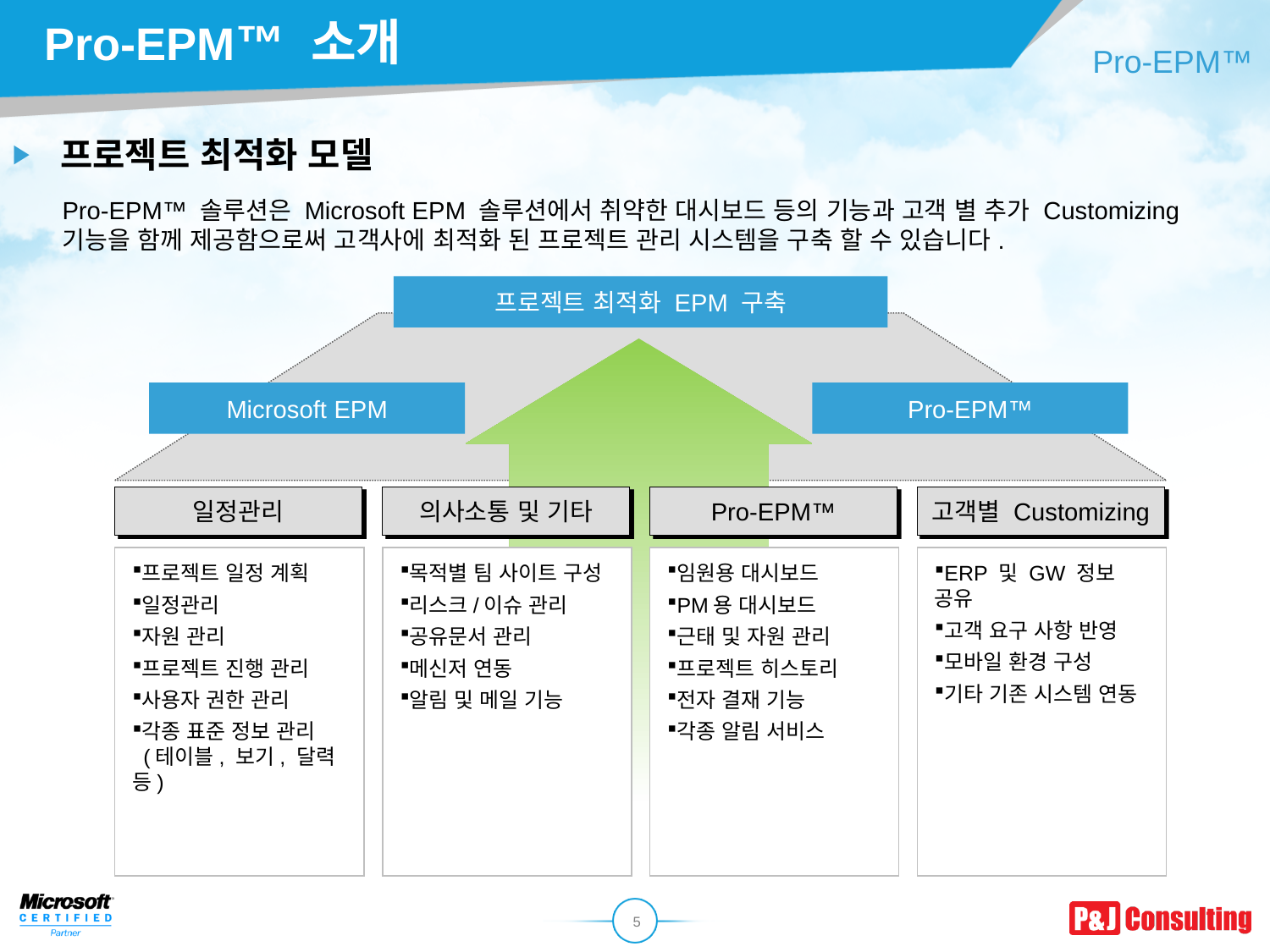

Pro-EPM™ 소개
Pro-EPM™
# 프로젝트 최적화 모델
Pro-EPM™ 솔루션은 Microsoft EPM 솔루션에서 취약한 대시보드 등의 기능과 고객 별 추가 Customizing 기능을 함께 제공함으로써 고객사에 최적화 된 프로젝트 관리 시스템을 구축 할 수 있습니다.
프로젝트 최적화 EPM 구축

Microsoft EPM
Pro-EPM™
일정관리
의사소통 및 기타
Pro-EPM™
고객별 Customizing
프로젝트 일정 계획
일정관리
자원 관리
프로젝트 진행 관리
사용자 권한 관리
각종 표준 정보 관리
 (테이블, 보기, 달력등)
목적별 팀 사이트 구성
리스크/이슈 관리
공유문서 관리
메신저 연동
알림 및 메일 기능
임원용 대시보드
PM용 대시보드
근태 및 자원 관리
프로젝트 히스토리
전자 결재 기능
각종 알림 서비스

ERP 및 GW 정보 공유
고객 요구 사항 반영
모바일 환경 구성
기타 기존 시스템 연동